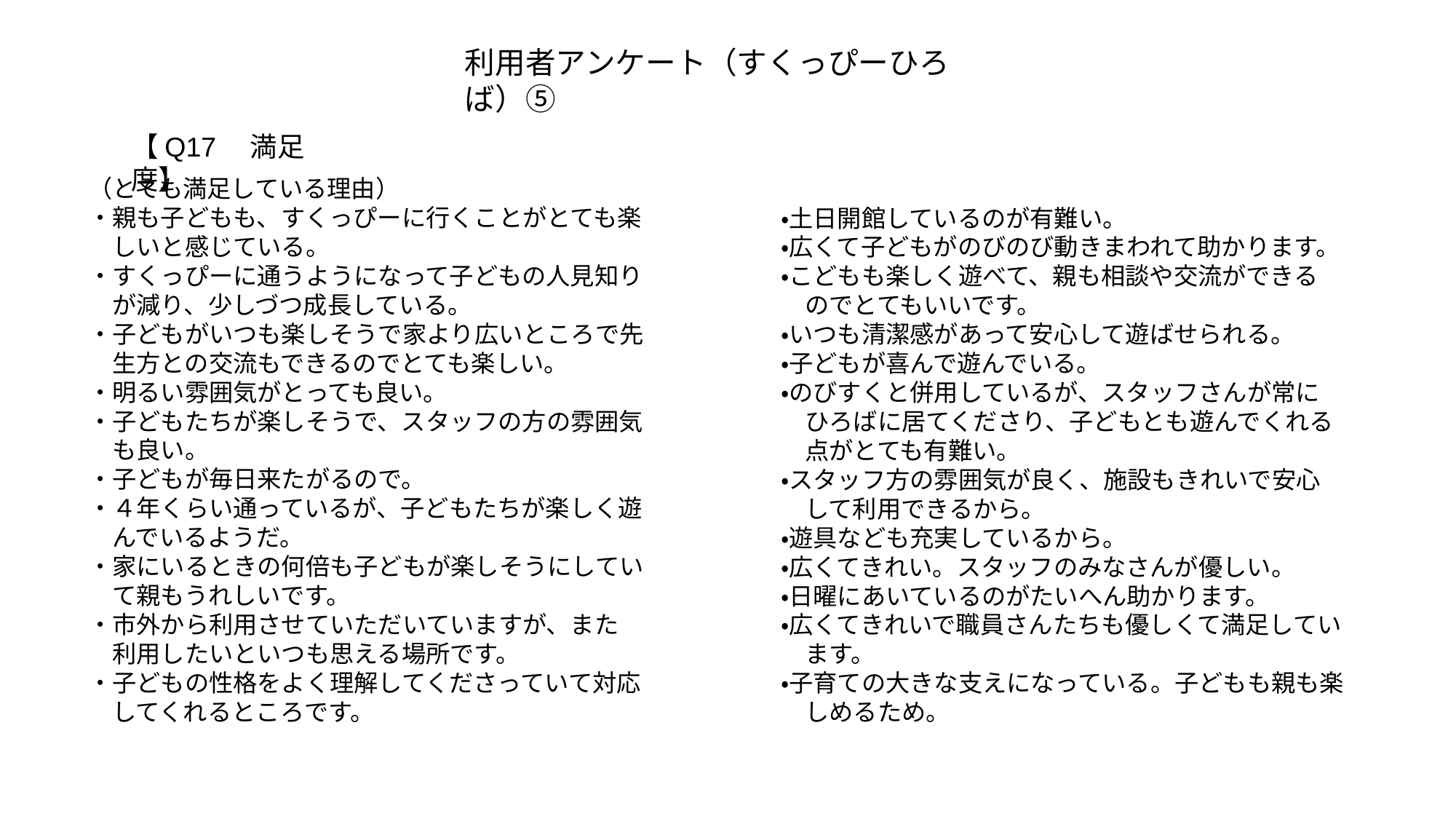

利用者アンケート（すくっぴーひろば）⑤
【Q17　満足度】
（とても満足している理由）
・親も子どもも、すくっぴーに行くことがとても楽
　しいと感じている。
・すくっぴーに通うようになって子どもの人見知り
　が減り、少しづつ成長している。
・子どもがいつも楽しそうで家より広いところで先
　生方との交流もできるのでとても楽しい。
・明るい雰囲気がとっても良い。
・子どもたちが楽しそうで、スタッフの方の雰囲気
　も良い。
・子どもが毎日来たがるので。
・４年くらい通っているが、子どもたちが楽しく遊
　んでいるようだ。
・家にいるときの何倍も子どもが楽しそうにしてい
　て親もうれしいです。
・市外から利用させていただいていますが、また
　利用したいといつも思える場所です。
・子どもの性格をよく理解してくださっていて対応
　してくれるところです。

・土日開館しているのが有難い。
・広くて子どもがのびのび動きまわれて助かります。
・こどもも楽しく遊べて、親も相談や交流ができる
　のでとてもいいです。
・いつも清潔感があって安心して遊ばせられる。
・子どもが喜んで遊んでいる。
・のびすくと併用しているが、スタッフさんが常に
　ひろばに居てくださり、子どもとも遊んでくれる
　点がとても有難い。
・スタッフ方の雰囲気が良く、施設もきれいで安心
　して利用できるから。
・遊具なども充実しているから。
・広くてきれい。スタッフのみなさんが優しい。
・日曜にあいているのがたいへん助かります。
・広くてきれいで職員さんたちも優しくて満足してい
　ます。
・子育ての大きな支えになっている。子どもも親も楽
　しめるため。